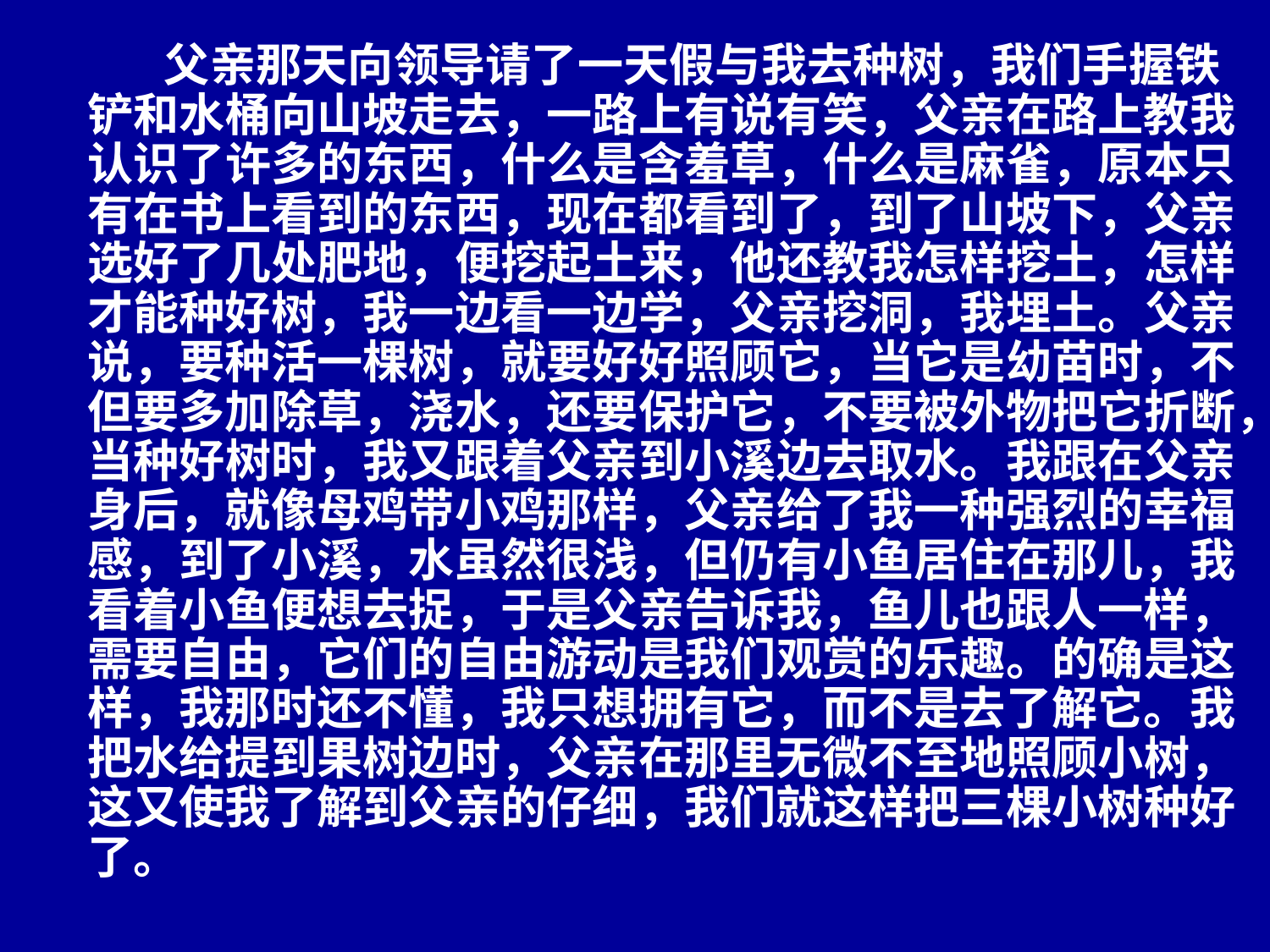

父亲那天向领导请了一天假与我去种树，我们手握铁铲和水桶向山坡走去，一路上有说有笑，父亲在路上教我认识了许多的东西，什么是含羞草，什么是麻雀，原本只有在书上看到的东西，现在都看到了，到了山坡下，父亲选好了几处肥地，便挖起土来，他还教我怎样挖土，怎样才能种好树，我一边看一边学，父亲挖洞，我埋土。父亲说，要种活一棵树，就要好好照顾它，当它是幼苗时，不但要多加除草，浇水，还要保护它，不要被外物把它折断，当种好树时，我又跟着父亲到小溪边去取水。我跟在父亲身后，就像母鸡带小鸡那样，父亲给了我一种强烈的幸福感，到了小溪，水虽然很浅，但仍有小鱼居住在那儿，我看着小鱼便想去捉，于是父亲告诉我，鱼儿也跟人一样，需要自由，它们的自由游动是我们观赏的乐趣。的确是这样，我那时还不懂，我只想拥有它，而不是去了解它。我把水给提到果树边时，父亲在那里无微不至地照顾小树，这又使我了解到父亲的仔细，我们就这样把三棵小树种好了。